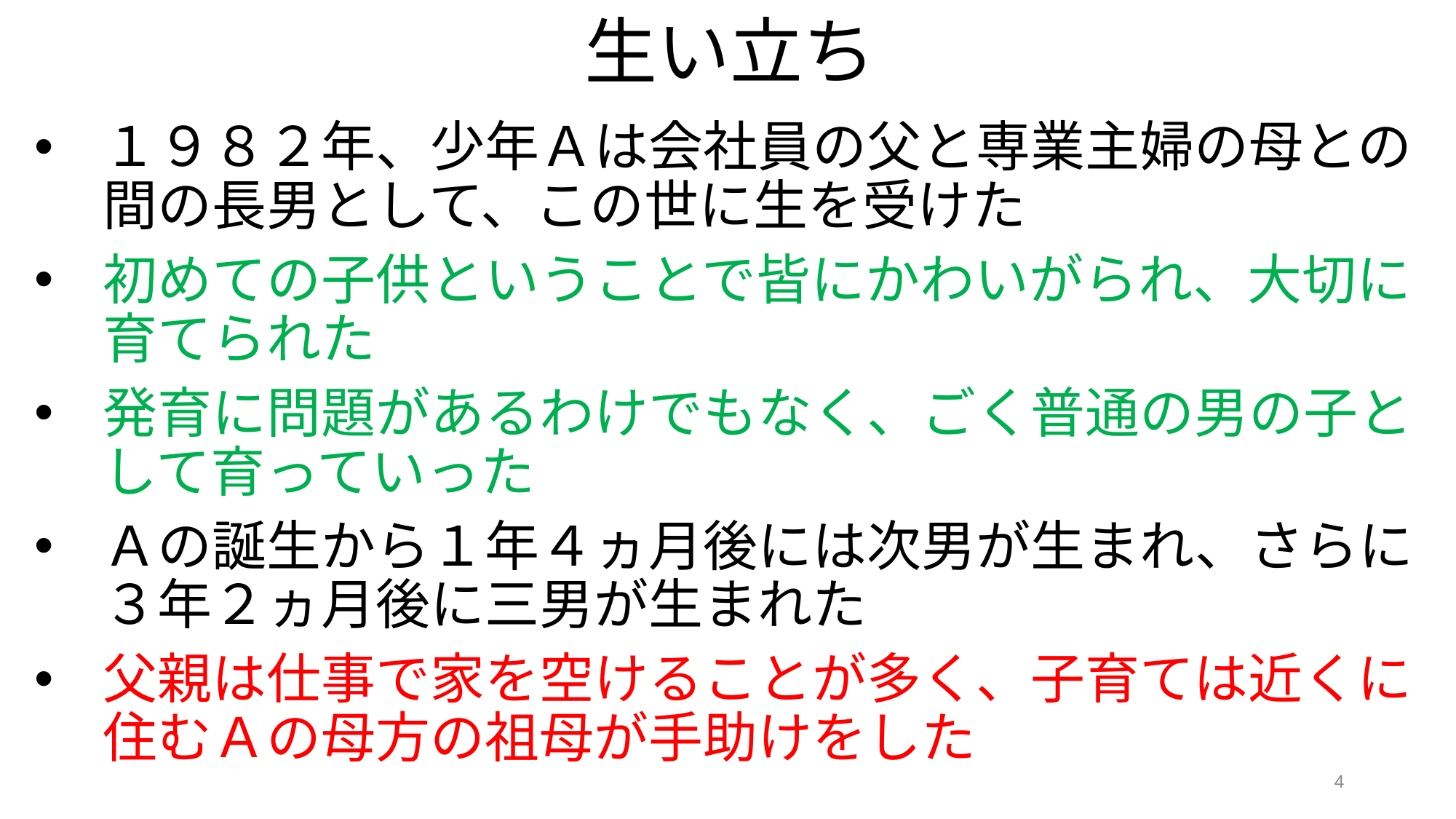

# 生い立ち
１９８２年、少年Ａは会社員の父と専業主婦の母との間の長男として、この世に生を受けた
初めての子供ということで皆にかわいがられ、大切に育てられた
発育に問題があるわけでもなく、ごく普通の男の子として育っていった
Ａの誕生から１年４ヵ月後には次男が生まれ、さらに３年２ヵ月後に三男が生まれた
父親は仕事で家を空けることが多く、子育ては近くに住むＡの母方の祖母が手助けをした
4